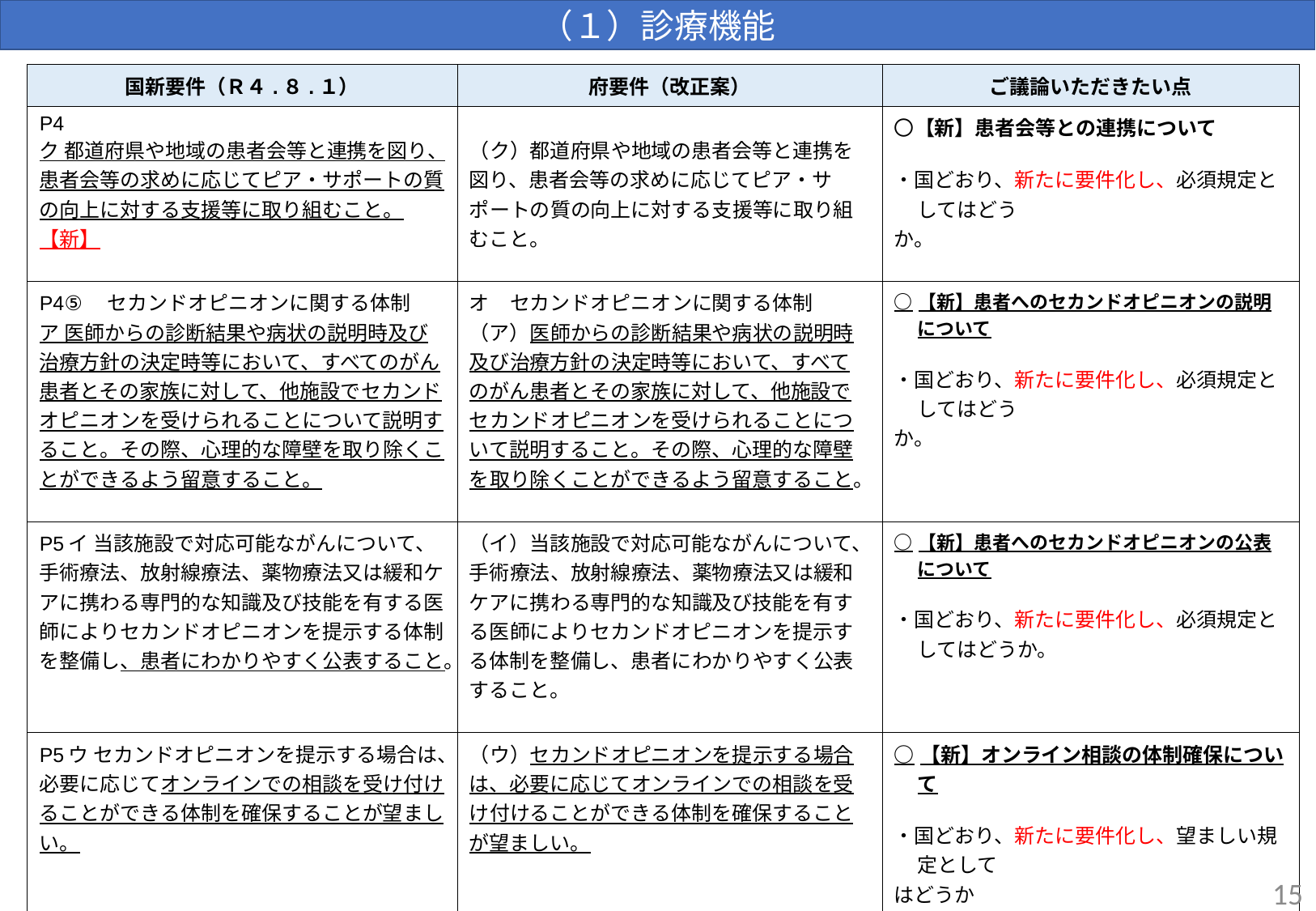

（１）診療機能
| 国新要件（Ｒ４.８.１） | 府要件（改正案） | ご議論いただきたい点 |
| --- | --- | --- |
| P4 ク 都道府県や地域の患者会等と連携を図り、患者会等の求めに応じてピア・サポートの質の向上に対する支援等に取り組むこと。【新】 | （ク）都道府県や地域の患者会等と連携を図り、患者会等の求めに応じてピア・サポートの質の向上に対する支援等に取り組むこと。 | 〇【新】患者会等との連携について ・国どおり、新たに要件化し、必須規定としてはどう か。 |
| P4⑤　セカンドオピニオンに関する体制 ア 医師からの診断結果や病状の説明時及び治療方針の決定時等において、すべてのがん患者とその家族に対して、他施設でセカンドオピニオンを受けられることについて説明すること。その際、心理的な障壁を取り除くことができるよう留意すること。 | オ　セカンドオピニオンに関する体制 （ア）医師からの診断結果や病状の説明時及び治療方針の決定時等において、すべてのがん患者とその家族に対して、他施設でセカンドオピニオンを受けられることについて説明すること。その際、心理的な障壁を取り除くことができるよう留意すること。 | ○【新】患者へのセカンドオピニオンの説明について ・国どおり、新たに要件化し、必須規定としてはどう か。 |
| P5イ 当該施設で対応可能ながんについて、手術療法、放射線療法、薬物療法又は緩和ケアに携わる専門的な知識及び技能を有する医師によりセカンドオピニオンを提示する体制を整備し、患者にわかりやすく公表すること。 | （イ）当該施設で対応可能ながんについて、手術療法、放射線療法、薬物療法又は緩和ケアに携わる専門的な知識及び技能を有する医師によりセカンドオピニオンを提示する体制を整備し、患者にわかりやすく公表すること。 | ○【新】患者へのセカンドオピニオンの公表について ・国どおり、新たに要件化し、必須規定としてはどうか。 |
| P5ウ セカンドオピニオンを提示する場合は、必要に応じてオンラインでの相談を受け付けることができる体制を確保することが望ましい。 | （ウ）セカンドオピニオンを提示する場合は、必要に応じてオンラインでの相談を受け付けることができる体制を確保することが望ましい。 | ○【新】オンライン相談の体制確保について ・国どおり、新たに要件化し、望ましい規定として はどうか |
| Ｐ5⑥ それぞれの特性に応じた診療等の提供体制 ア 希少がん・難治がんの患者の診断・治療に関しては、積極的に都道府県協議会における役割分担の整理を活用し、対応可能な施設への紹介やコンサルテーションで対応すること。【新】 | カ　それぞれの特性に応じた診療等の提供体制 （ア）希少がん・難治がんの患者の診断・治療に関しては、積極的に都道府県協議会における役割分担の整理を活用し、対応可能な施設への紹介やコンサルテーションで対応すること | ○【新】希少がん・難治がんの患者の診断・治療について ・国どおり、新たに要件化し、必須規定としてはどう か。 |
15